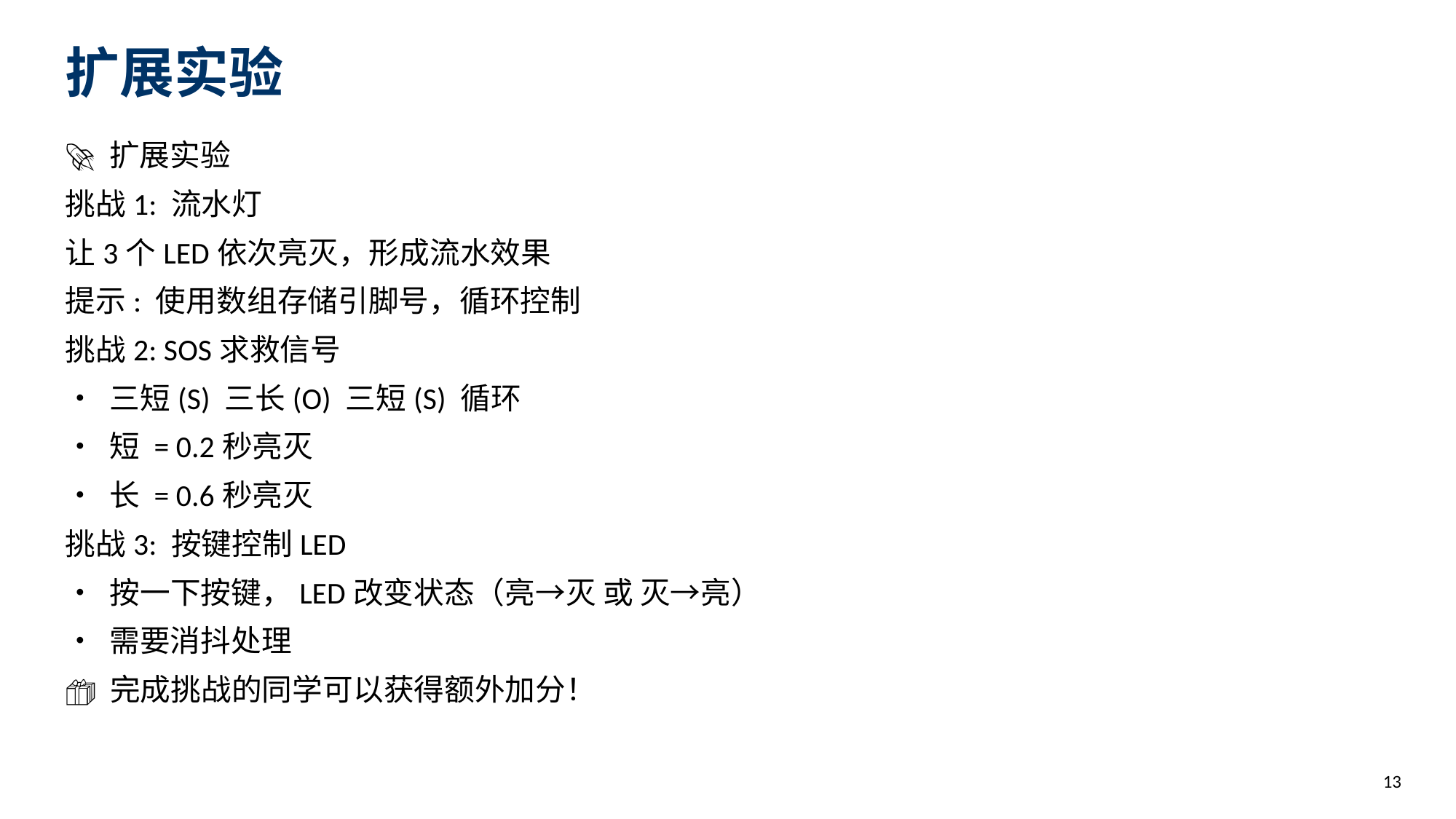

扩展实验
🚀 扩展实验
挑战1: 流水灯
让3个LED依次亮灭，形成流水效果
提示: 使用数组存储引脚号，循环控制
挑战2: SOS求救信号
• 三短(S) 三长(O) 三短(S) 循环
• 短 = 0.2秒亮灭
• 长 = 0.6秒亮灭
挑战3: 按键控制LED
• 按一下按键，LED改变状态（亮→灭 或 灭→亮）
• 需要消抖处理
🎁 完成挑战的同学可以获得额外加分！
13